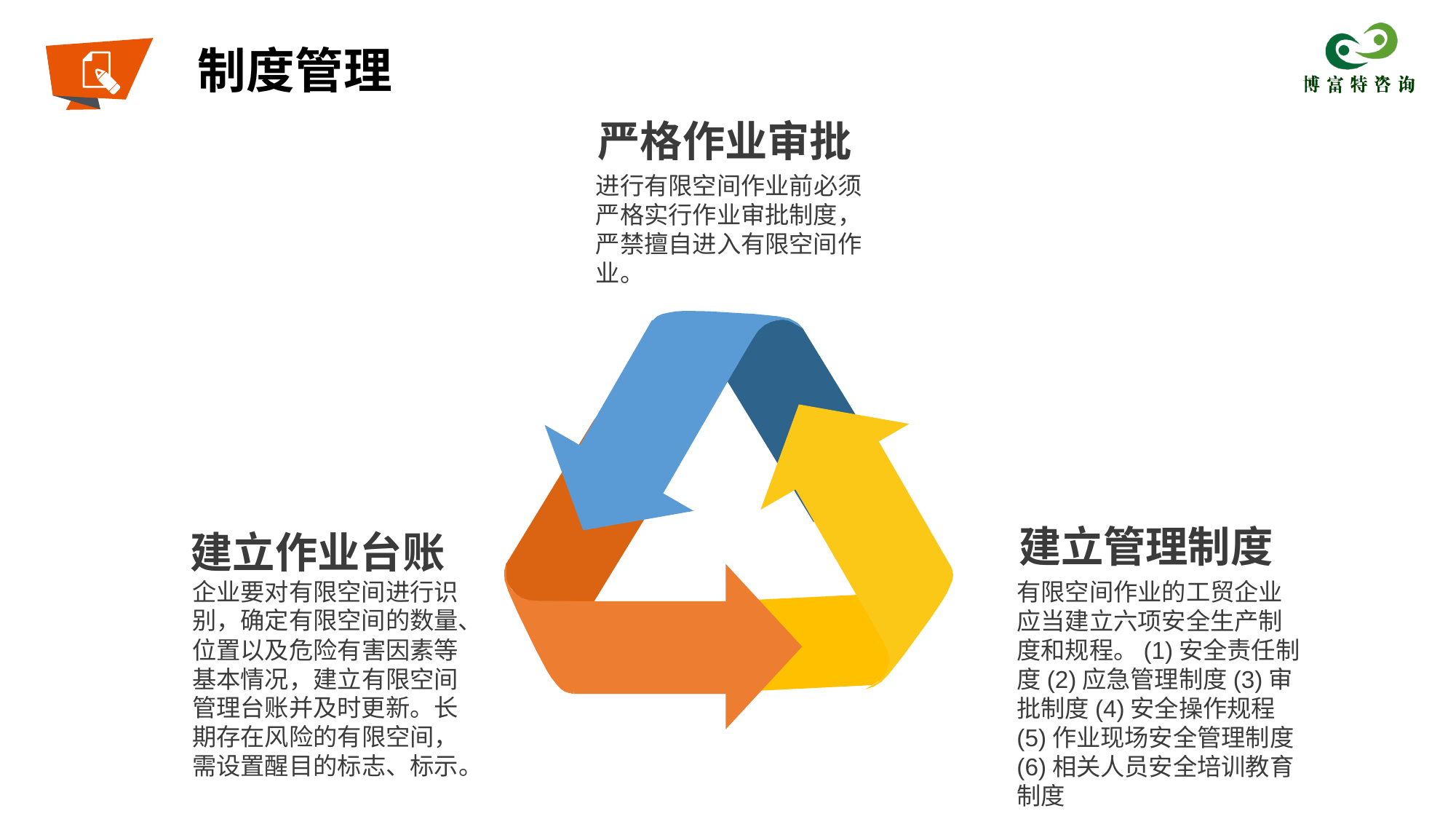

制度管理

严格作业审批
进行有限空间作业前必须严格实行作业审批制度，严禁擅自进入有限空间作业。

建立作业台账
建立管理制度

企业要对有限空间进行识别，确定有限空间的数量、位置以及危险有害因素等基本情况，建立有限空间管理台账并及时更新。长期存在风险的有限空间，需设置醒目的标志、标示。
有限空间作业的工贸企业应当建立六项安全生产制度和规程。(1)安全责任制度(2)应急管理制度(3)审批制度(4)安全操作规程(5)作业现场安全管理制度(6)相关人员安全培训教育制度